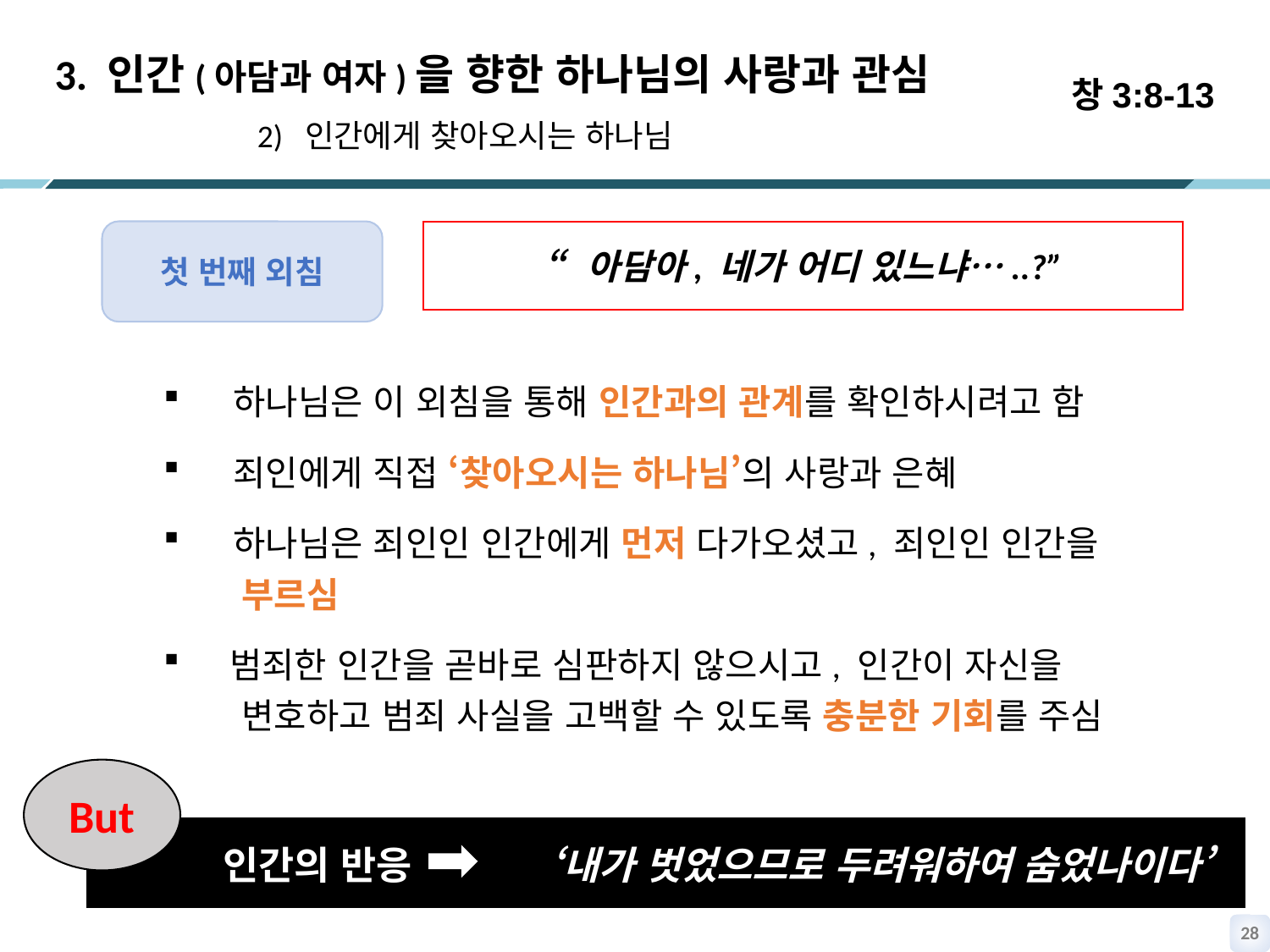

창3:8-13

  3. 인간(아담과 여자)을 향한 하나님의 사랑과 관심
2)  인간에게 찾아오시는 하나님

 하나님은 이 외침을 통해 인간과의 관계를 확인하시려고 함

 죄인에게 직접 ‘찾아오시는 하나님’의 사랑과 은혜

 하나님은 죄인인 인간에게 먼저 다가오셨고, 죄인인 인간을
       부르심

 범죄한 인간을 곧바로 심판하지 않으시고, 인간이 자신을
       변호하고 범죄 사실을 고백할 수 있도록 충분한 기회를 주심

첫 번째 외침
“아담아, 네가 어디 있느냐…..?”
But
        인간의 반응              ‘내가 벗었으므로 두려워하여 숨었나이다’

28